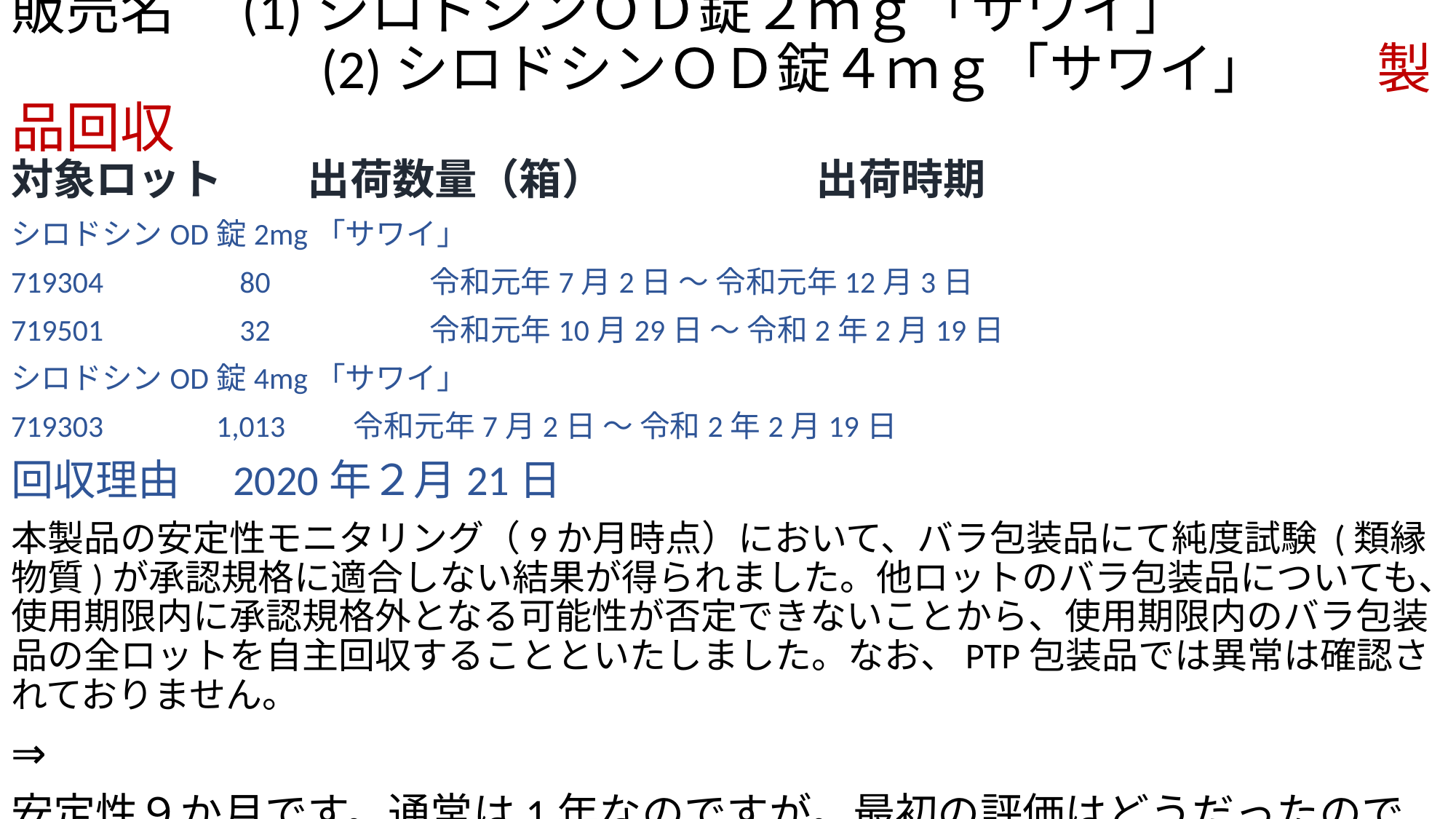

# 販売名　(1)シロドシンＯＤ錠２ｍｇ「サワイ」 　　　　　  (2)シロドシンＯＤ錠４ｍｇ「サワイ」　　製品回収
対象ロット　　出荷数量（箱）　　　　　出荷時期
シロドシンOD錠2mg「サワイ」
719304　　　　80　　　　　令和元年7月2日 ～ 令和元年12月3日
719501　　　　32　　　　　令和元年10月29日 ～ 令和2年2月19日
シロドシンOD錠4mg「サワイ」
719303　　　 1,013　　令和元年7月2日 ～ 令和2年2月19日
回収理由　2020年２月21日
本製品の安定性モニタリング（9か月時点）において、バラ包装品にて純度試験 (類縁物質)が承認規格に適合しない結果が得られました。他ロットのバラ包装品についても、使用期限内に承認規格外となる可能性が否定できないことから、使用期限内のバラ包装品の全ロットを自主回収することといたしました。なお、PTP包装品では異常は確認されておりません。
⇒
安定性９か月です。通常は1年なのですが。最初の評価はどうだったのでしょう？